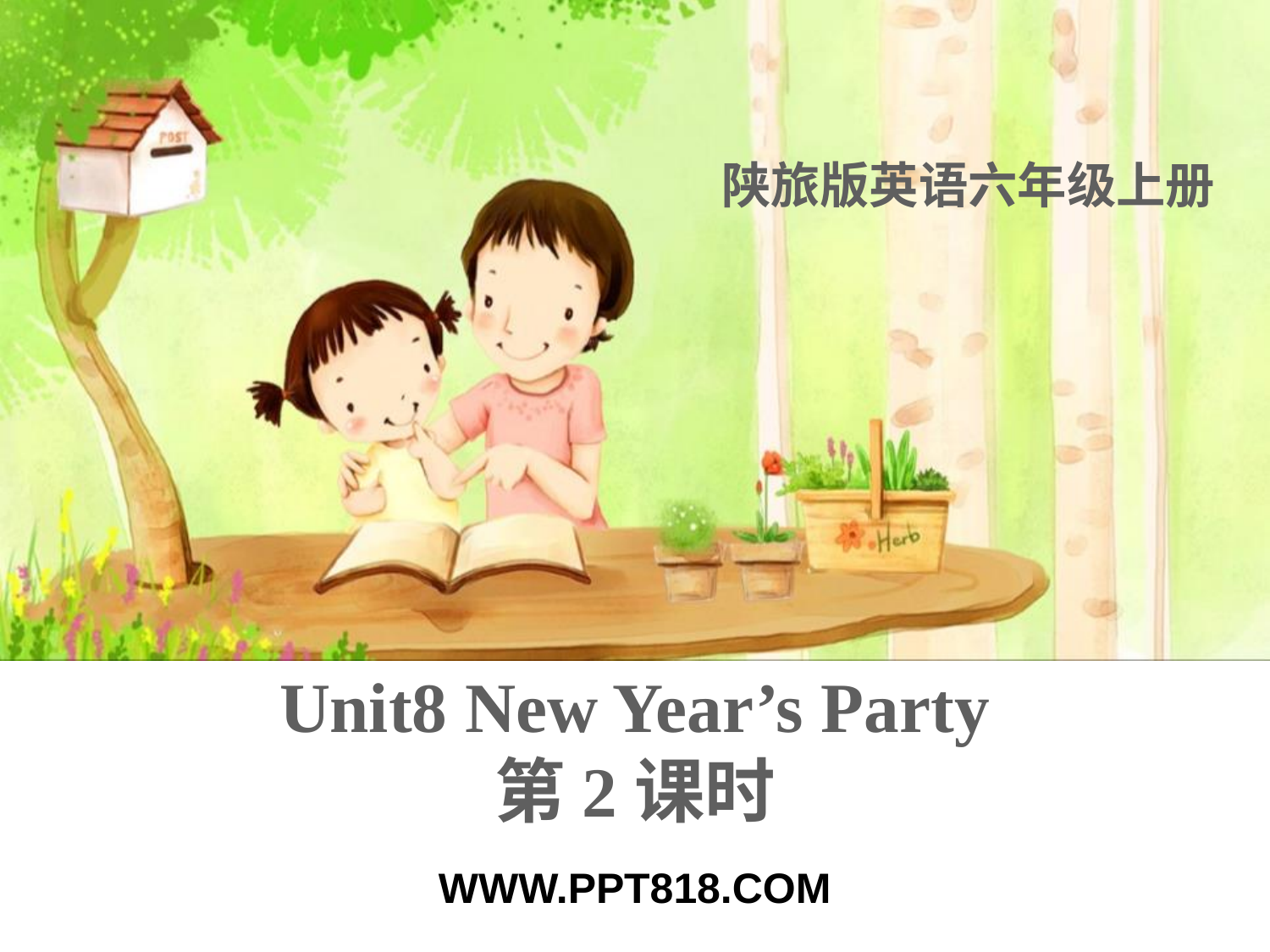

陕旅版英语六年级上册
Unit8 New Year’s Party
第2课时
WWW.PPT818.COM